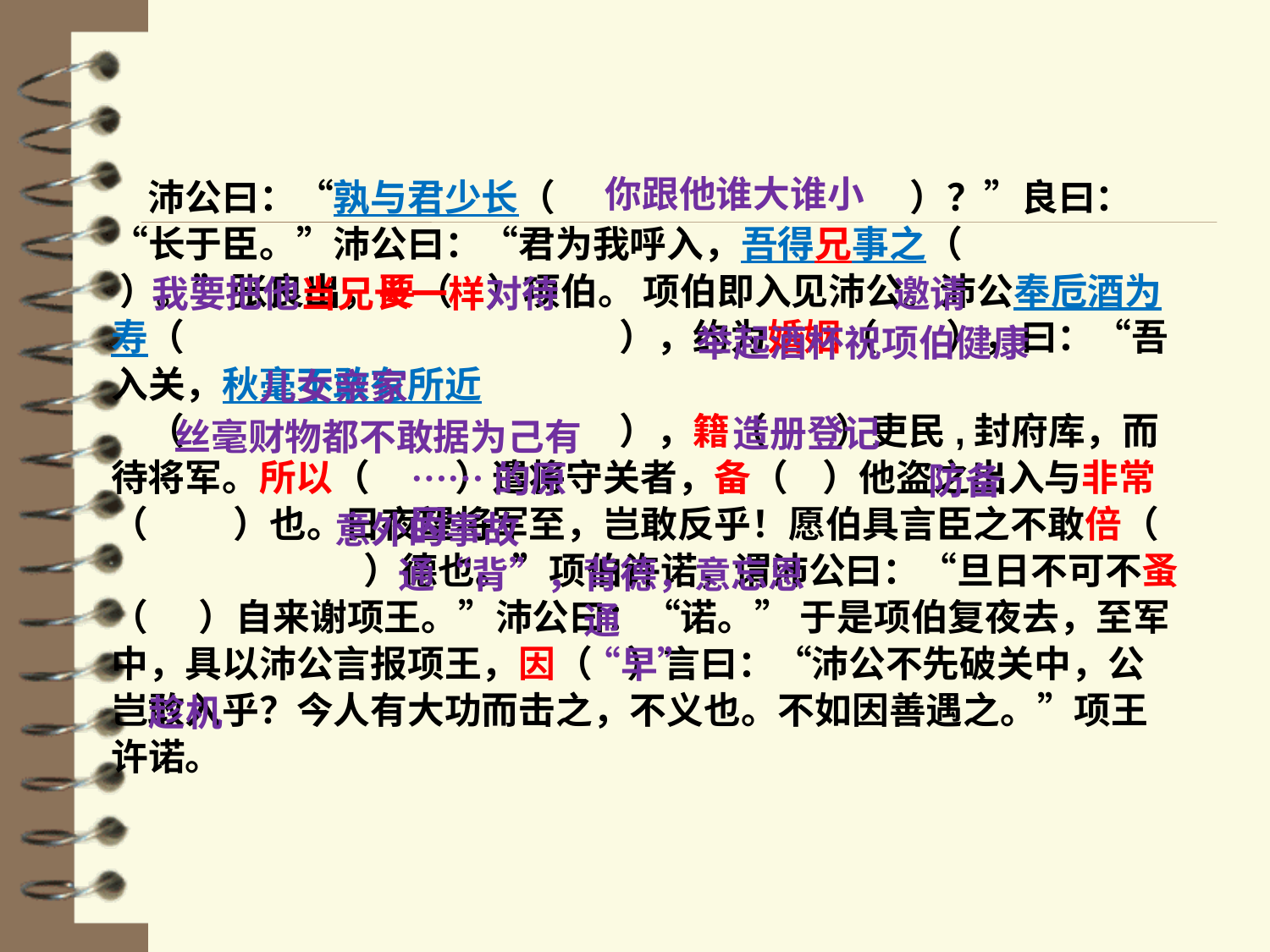

你跟他谁大谁小
沛公曰：“孰与君少长（			　）？”良曰：“长于臣。”沛公曰：“君为我呼入，吾得兄事之（　                    ）。”张良出，要（    ）项伯。 项伯即入见沛公。沛公奉卮酒为寿（		　　　　　　	），约为婚姻（        ），曰：“吾入关，秋毫不敢有所近
（		　　　　　　	），籍（        ）吏民,封府库，而待将军。所以（          ）遣将守关者，备（    ）他盗之出入与非常（          ）也。日夜望将军至，岂敢反乎！愿伯具言臣之不敢倍（          　　　　　 ）德也。”项伯许诺，谓沛公曰：“旦日不可不蚤（      ）自来谢项王。”沛公曰：“诺。” 于是项伯复夜去，至军中，具以沛公言报项王，因（    ）言曰：“沛公不先破关中，公岂敢入乎？今人有大功而击之，不义也。不如因善遇之。”项王许诺。
邀请
我要把他当兄长一样对待
举起酒杯祝项伯健康
儿女亲家
造册登记
丝毫财物都不敢据为己有
……的原因
防备
意外的事故
通“背”，背德，意忘恩
通“早”
趁机